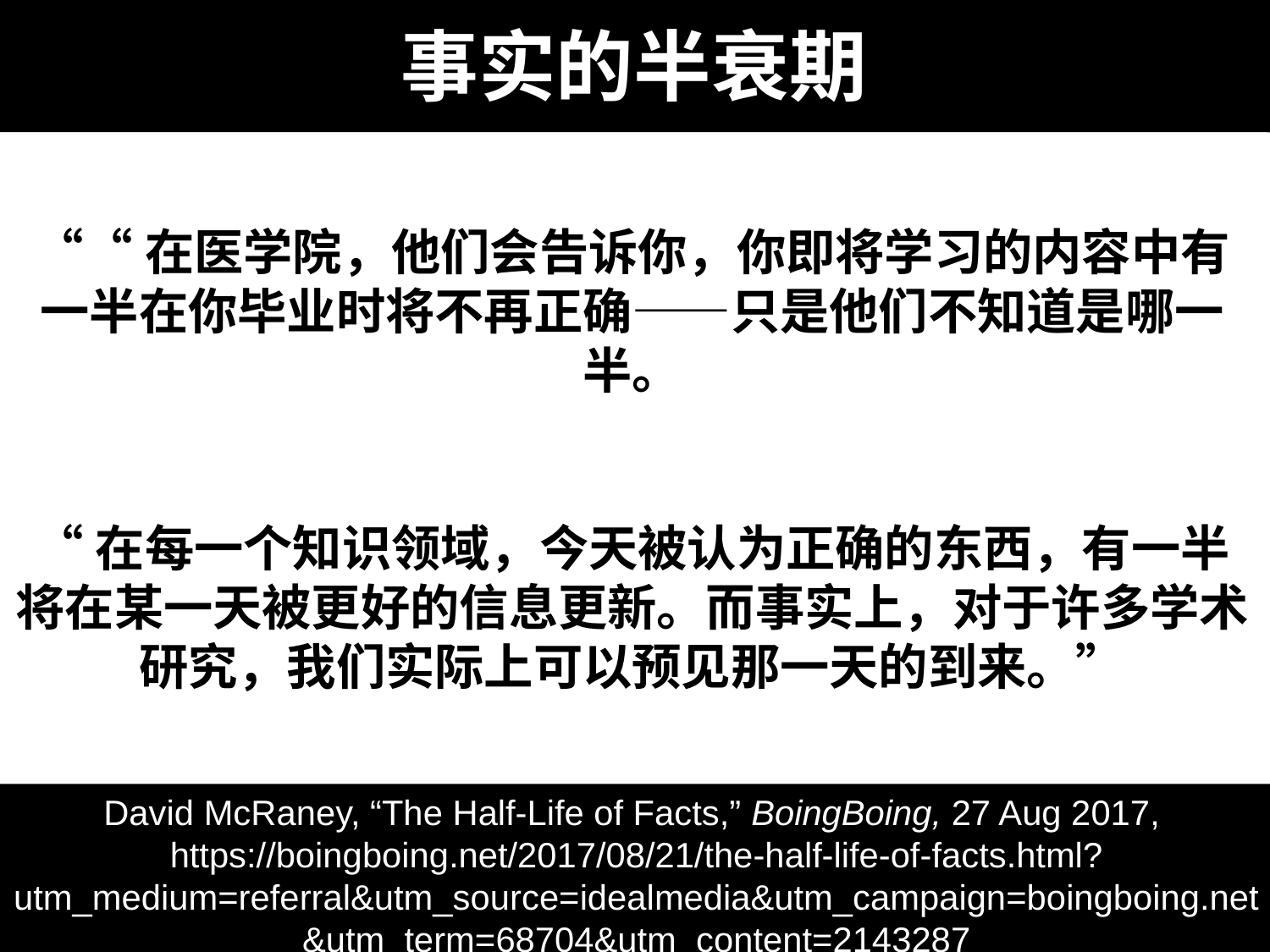

# 事实的半衰期
““在医学院，他们会告诉你，你即将学习的内容中有一半在你毕业时将不再正确——只是他们不知道是哪一半。

“在每一个知识领域，今天被认为正确的东西，有一半将在某一天被更好的信息更新。而事实上，对于许多学术研究，我们实际上可以预见那一天的到来。”
David McRaney, “The Half-Life of Facts,” BoingBoing, 27 Aug 2017,  https://boingboing.net/2017/08/21/the-half-life-of-facts.html?utm_medium=referral&utm_source=idealmedia&utm_campaign=boingboing.net&utm_term=68704&utm_content=2143287